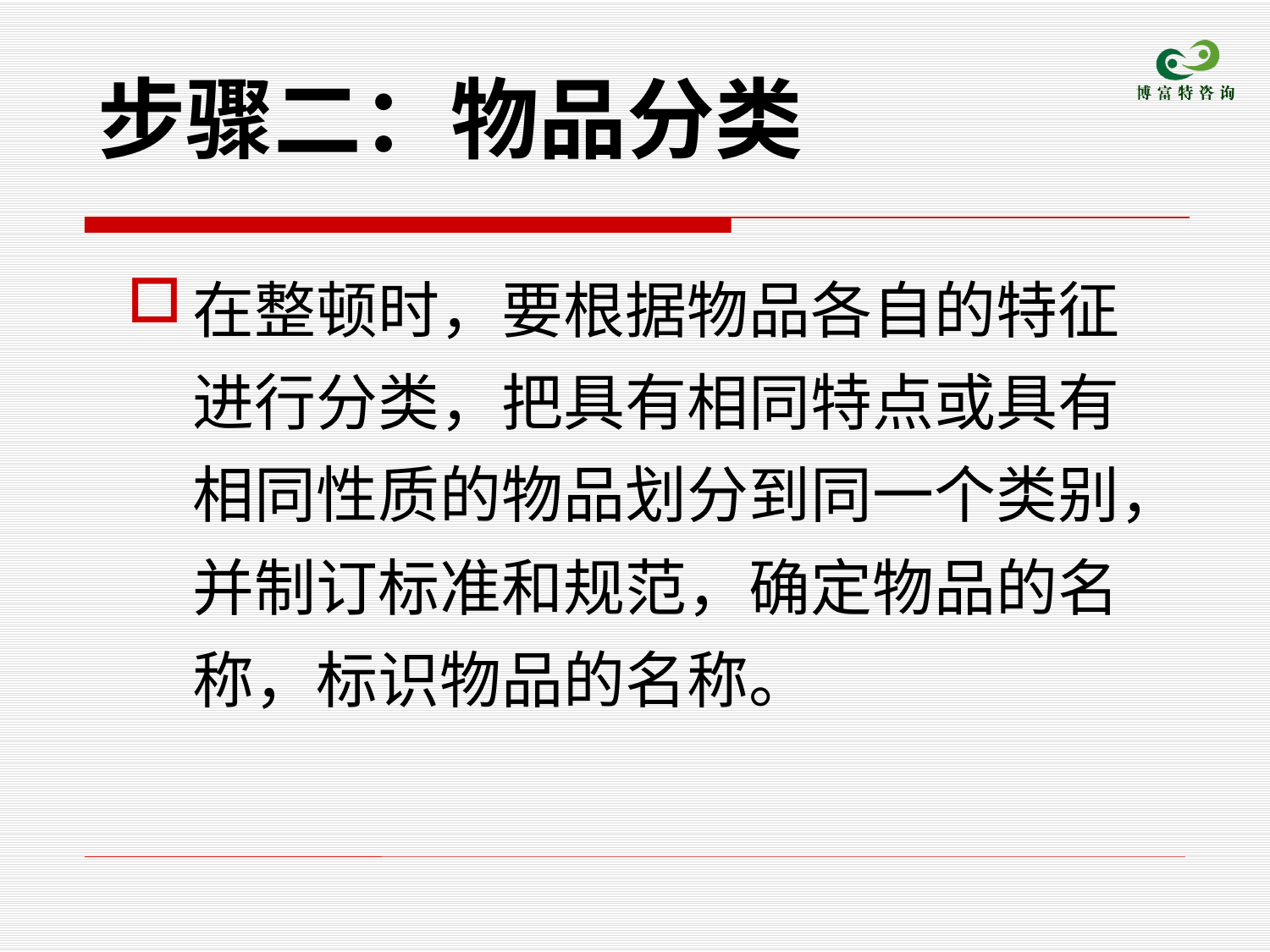

# 步骤二：物品分类
在整顿时，要根据物品各自的特征进行分类，把具有相同特点或具有相同性质的物品划分到同一个类别，并制订标准和规范，确定物品的名称，标识物品的名称。
151